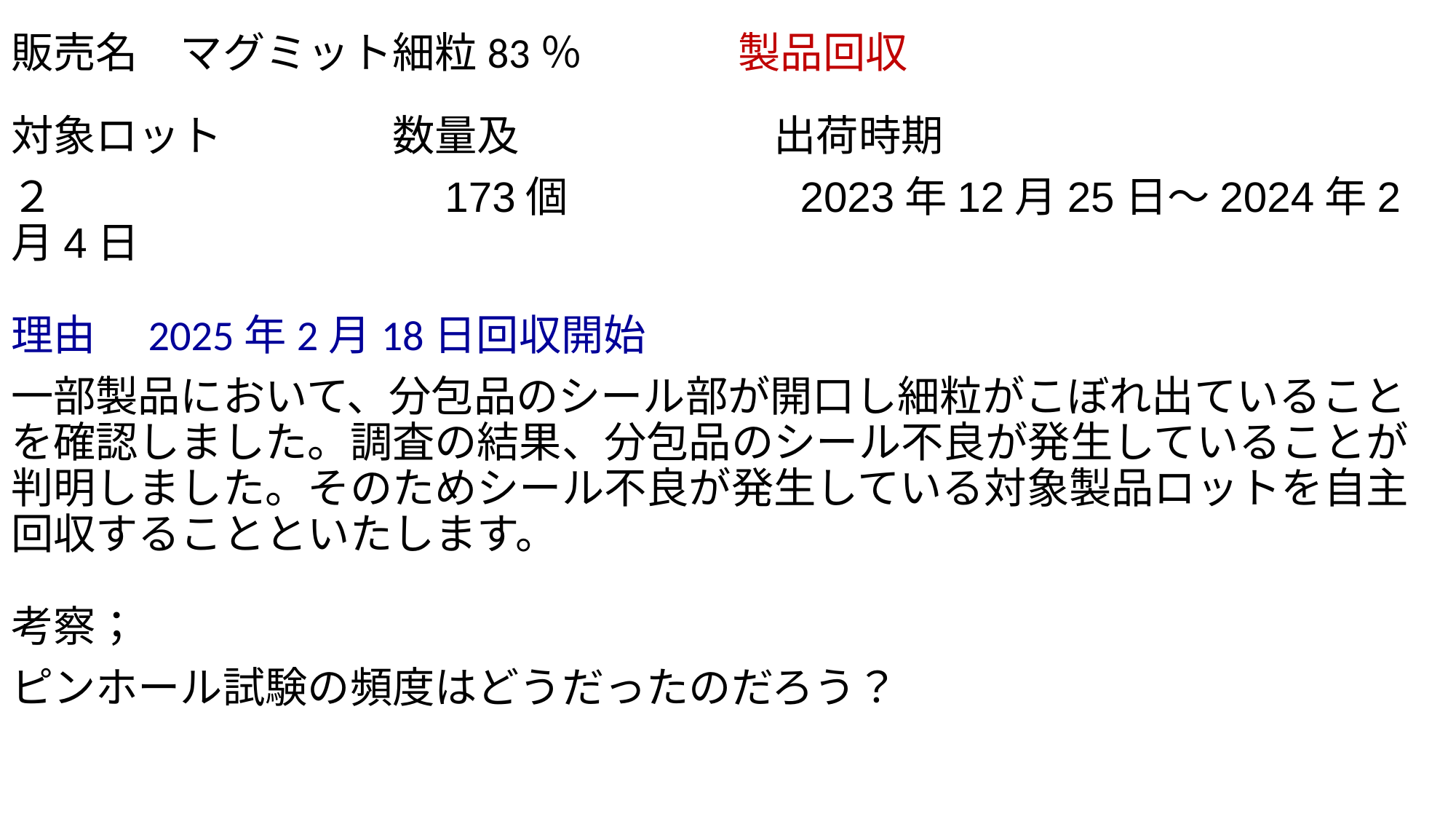

# 販売名　マグミット細粒83％ 　　 　 製品回収
対象ロット　　　　数量及　　　　　　出荷時期
２　　　　　　　　　173個　　　　　 2023年12月25日～2024年2月4日

理由　2025年2月18日回収開始
一部製品において、分包品のシール部が開口し細粒がこぼれ出ていることを確認しました。調査の結果、分包品のシール不良が発生していることが判明しました。そのためシール不良が発生している対象製品ロットを自主回収することといたします。

考察；
ピンホール試験の頻度はどうだったのだろう？